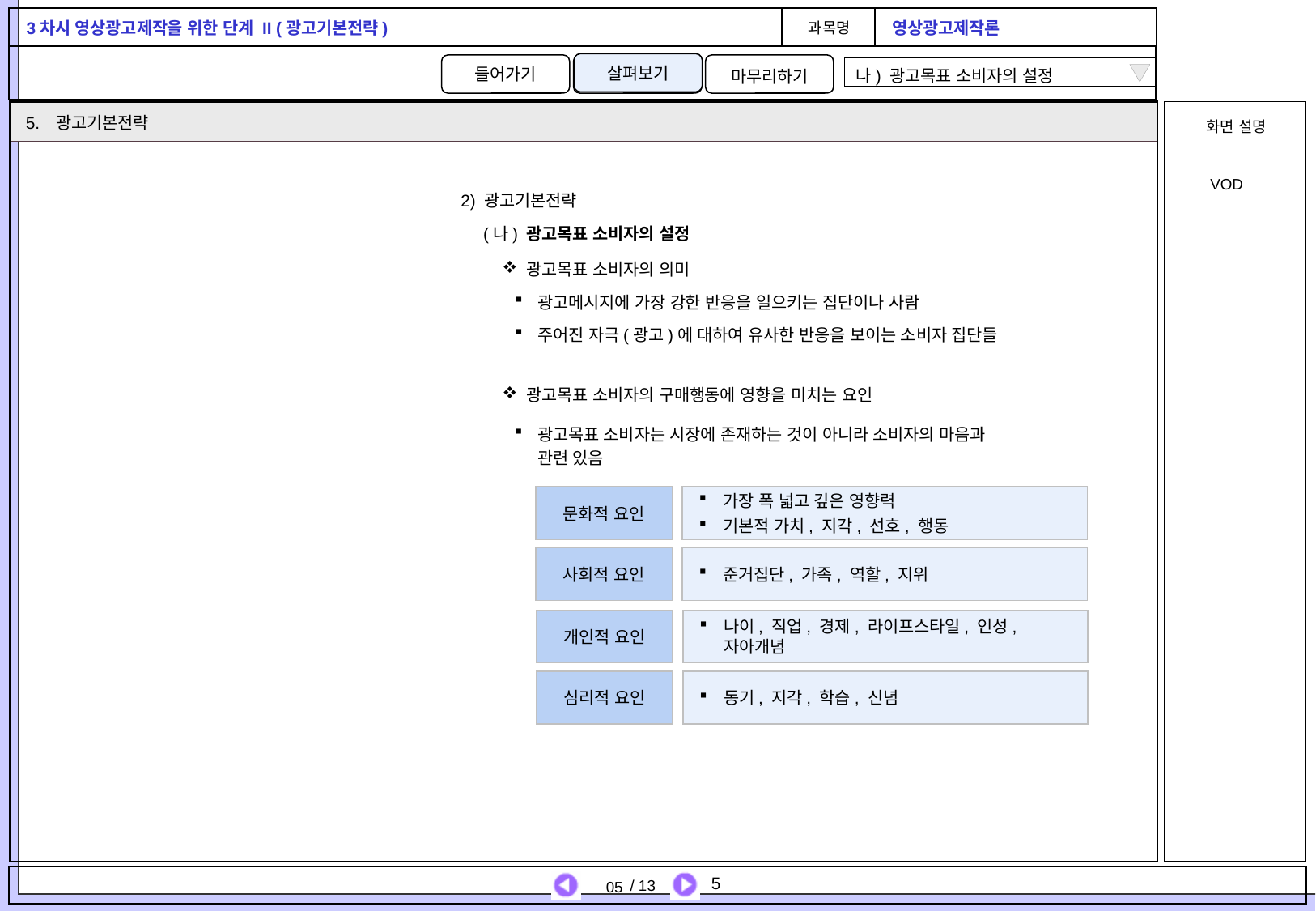

살펴보기
나) 광고목표 소비자의 설정
광고기본전략
VOD
2) 광고기본전략
(나) 광고목표 소비자의 설정
광고목표 소비자의 의미
광고목표 소비자의 구매행동에 영향을 미치는 요인
광고메시지에 가장 강한 반응을 일으키는 집단이나 사람
주어진 자극(광고)에 대하여 유사한 반응을 보이는 소비자 집단들
광고목표 소비자는 시장에 존재하는 것이 아니라 소비자의 마음과
관련 있음
문화적 요인
가장 폭 넓고 깊은 영향력
기본적 가치, 지각, 선호, 행동
사회적 요인
준거집단, 가족, 역할, 지위
개인적 요인
나이, 직업, 경제, 라이프스타일, 인성, 자아개념
심리적 요인
동기, 지각, 학습, 신념
05